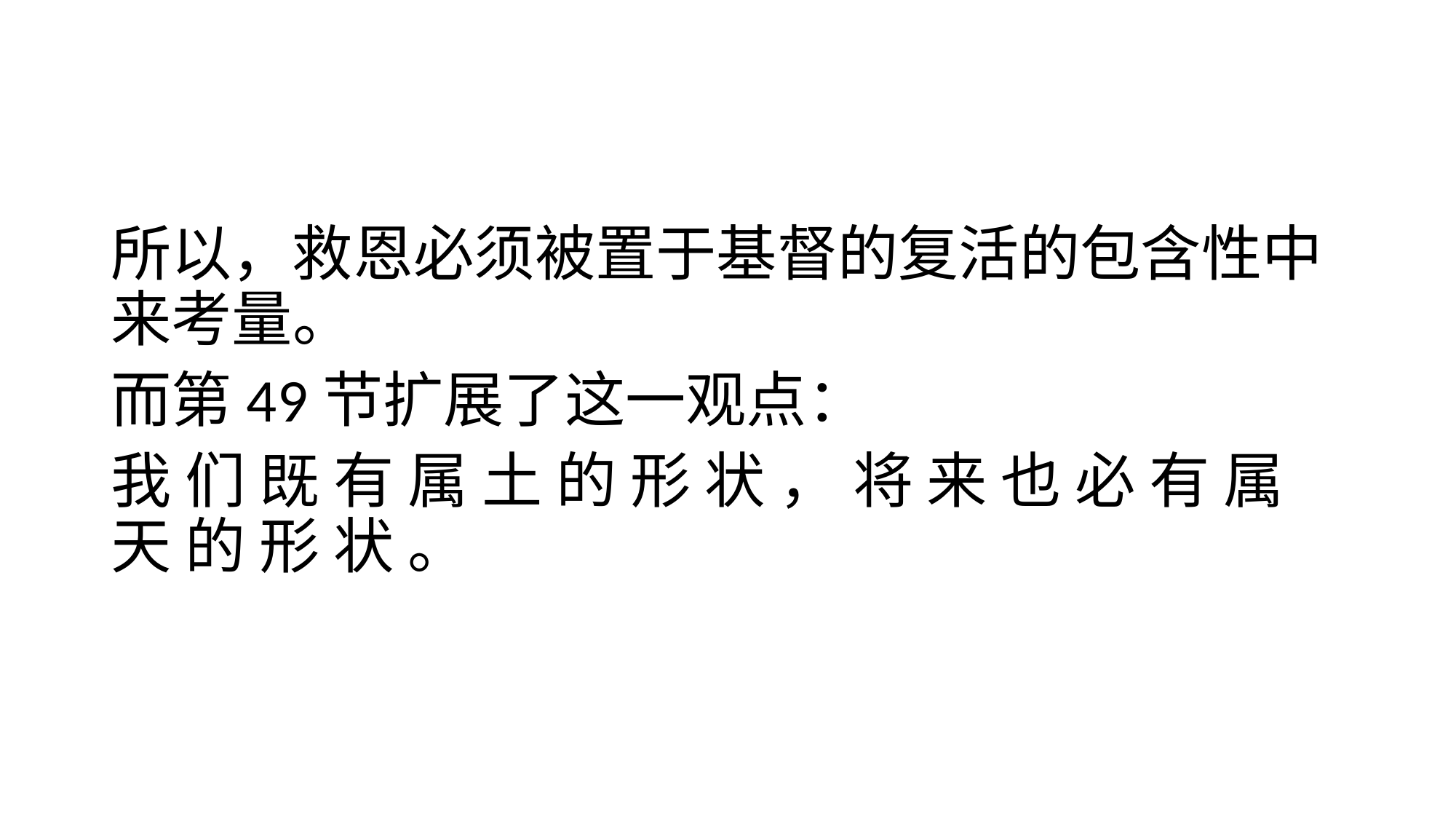

#
所以，救恩必须被置于基督的复活的包含性中来考量。
而第49节扩展了这一观点：
我 们 既 有 属 土 的 形 状 ， 将 来 也 必 有 属 天 的 形 状 。